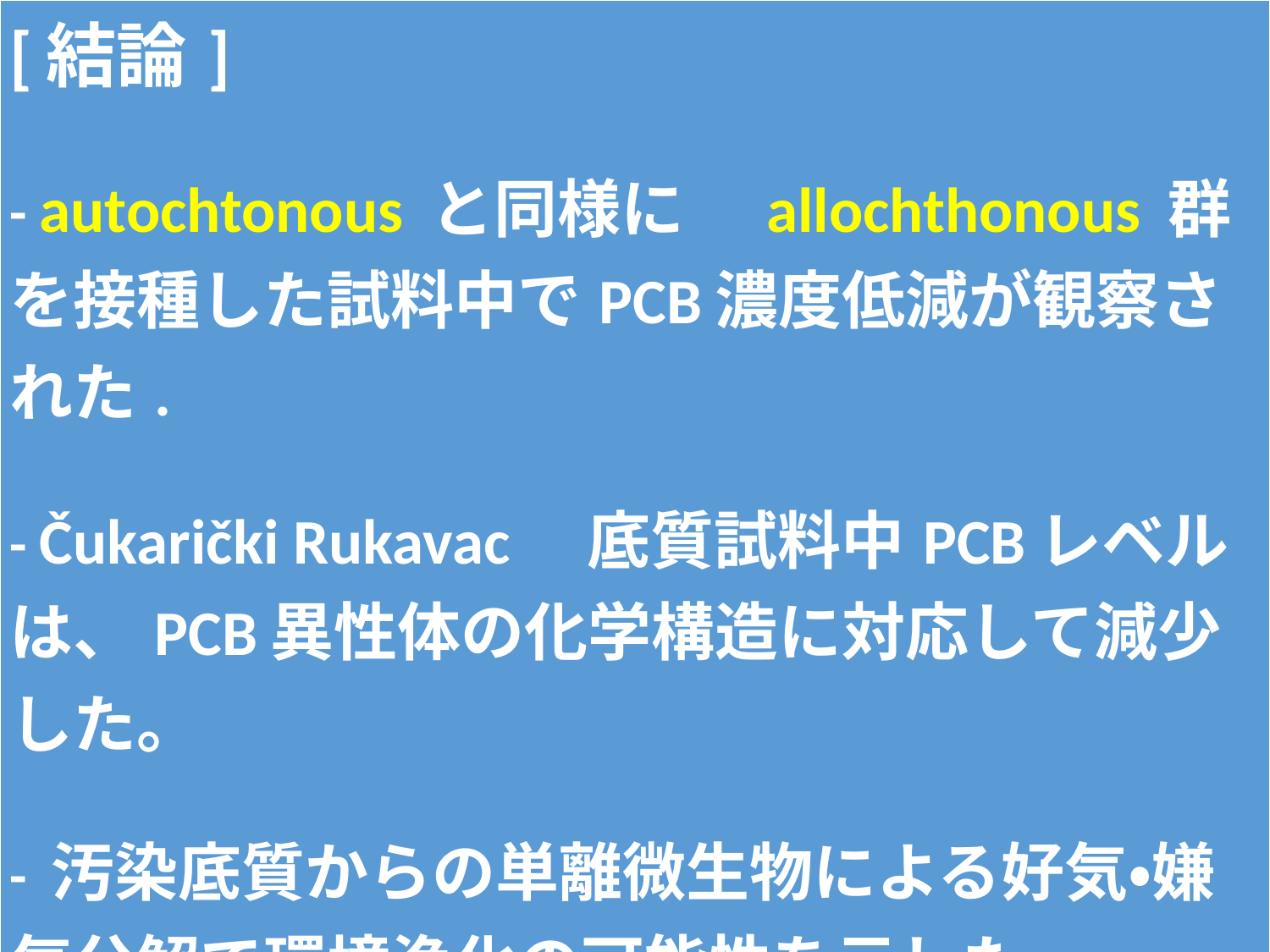

| ​[結論] - autochtonous と同様に　allochthonous 群を接種した試料中でPCB濃度低減が観察された. - Čukarički Rukavac　底質試料中PCBレベルは、PCB異性体の化学構造に対応して減少した。 - 汚染底質からの単離微生物による好気・嫌気分解で環境浄化の可能性を示した。 |
| --- |